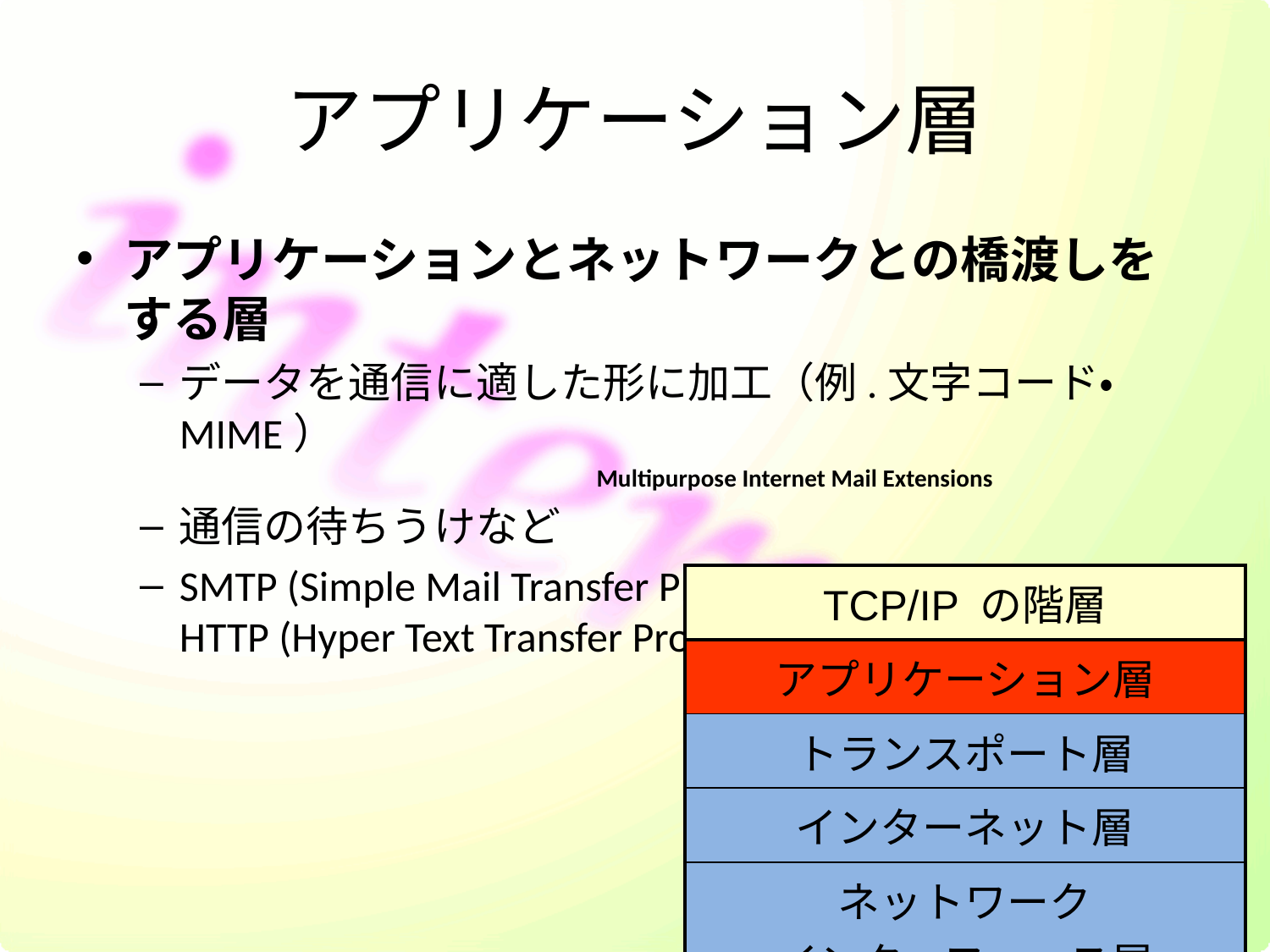

# アプリケーション層
アプリケーションとネットワークとの橋渡しをする層
データを通信に適した形に加工（例.文字コード・MIME）
                                                                                   Multipurpose Internet Mail Extensions
通信の待ちうけなど
SMTP (Simple Mail Transfer Protocol) や
HTTP (Hyper Text Transfer Protocol) など
| TCP/IP の階層 |
| --- |
| アプリケーション層 |
| トランスポート層 |
| インターネット層 |
| ネットワーク インターフェース層 |